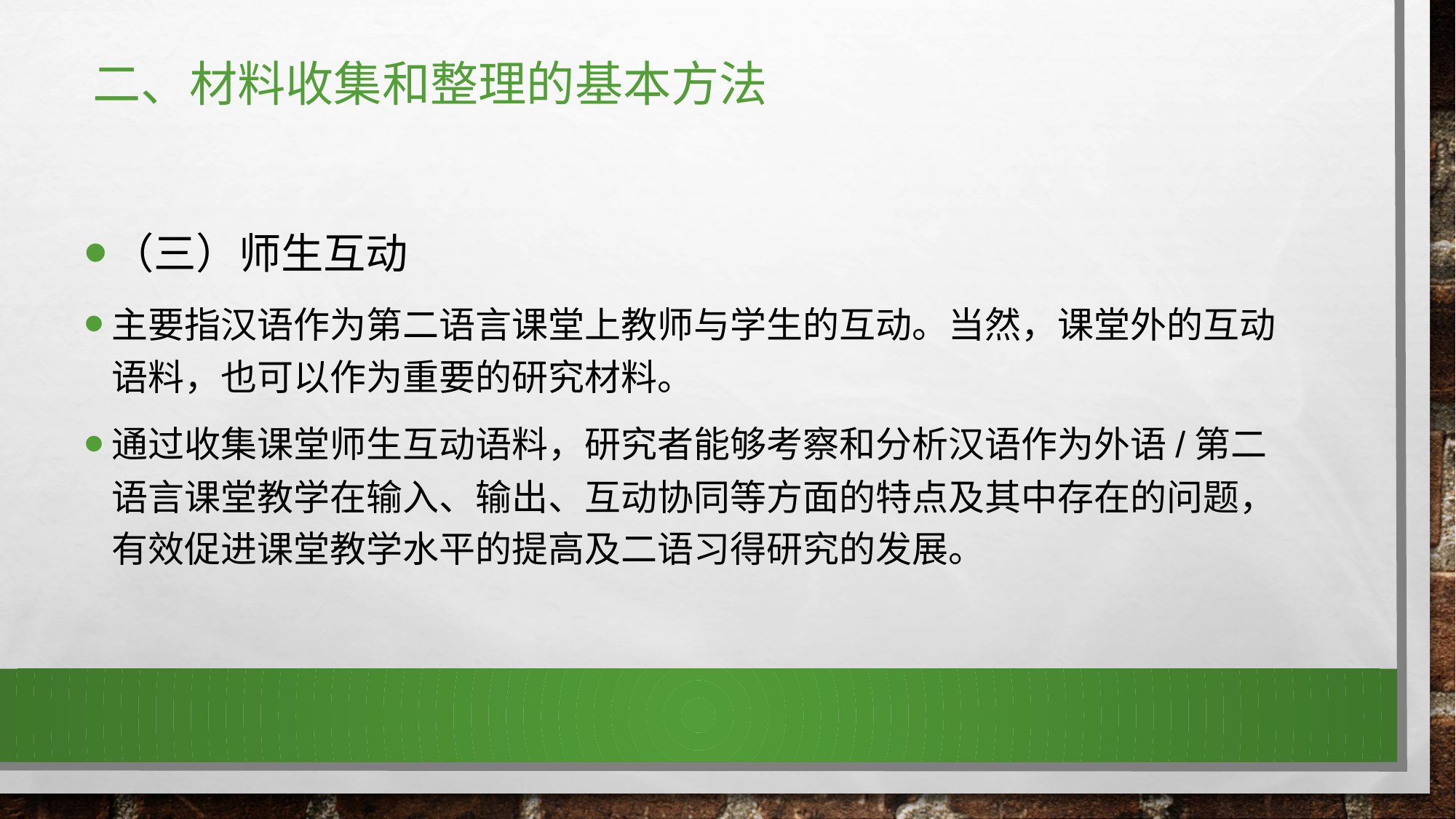

# 二、材料收集和整理的基本方法
（三）师生互动
主要指汉语作为第二语言课堂上教师与学生的互动。当然，课堂外的互动语料，也可以作为重要的研究材料。
通过收集课堂师生互动语料，研究者能够考察和分析汉语作为外语/第二语言课堂教学在输入、输出、互动协同等方面的特点及其中存在的问题，有效促进课堂教学水平的提高及二语习得研究的发展。